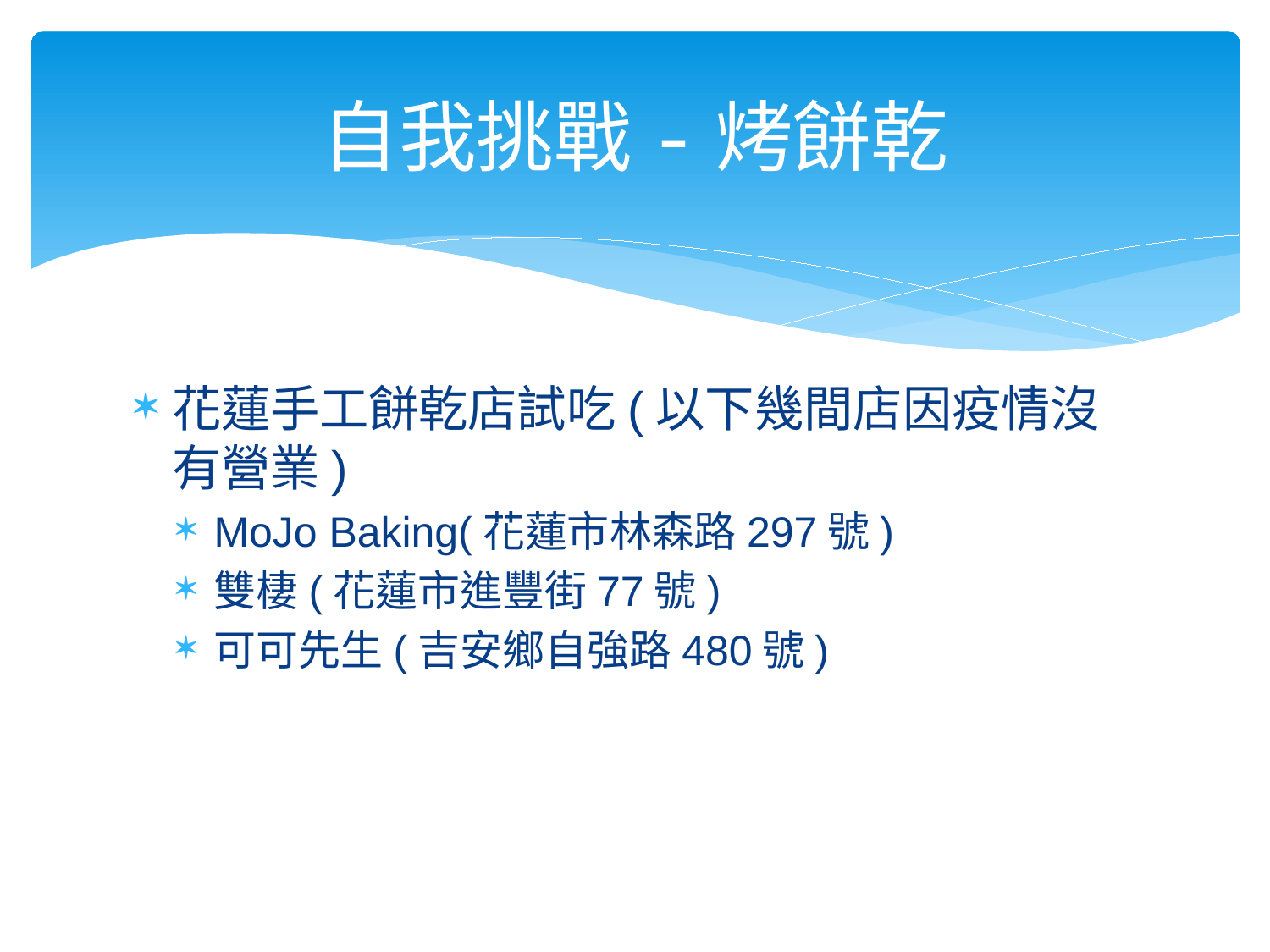

# 自我挑戰-烤餅乾
花蓮手工餅乾店試吃(以下幾間店因疫情沒有營業)
MoJo Baking(花蓮市林森路297號)
雙棲(花蓮市進豐街77號)
可可先生(吉安鄉自強路480號)